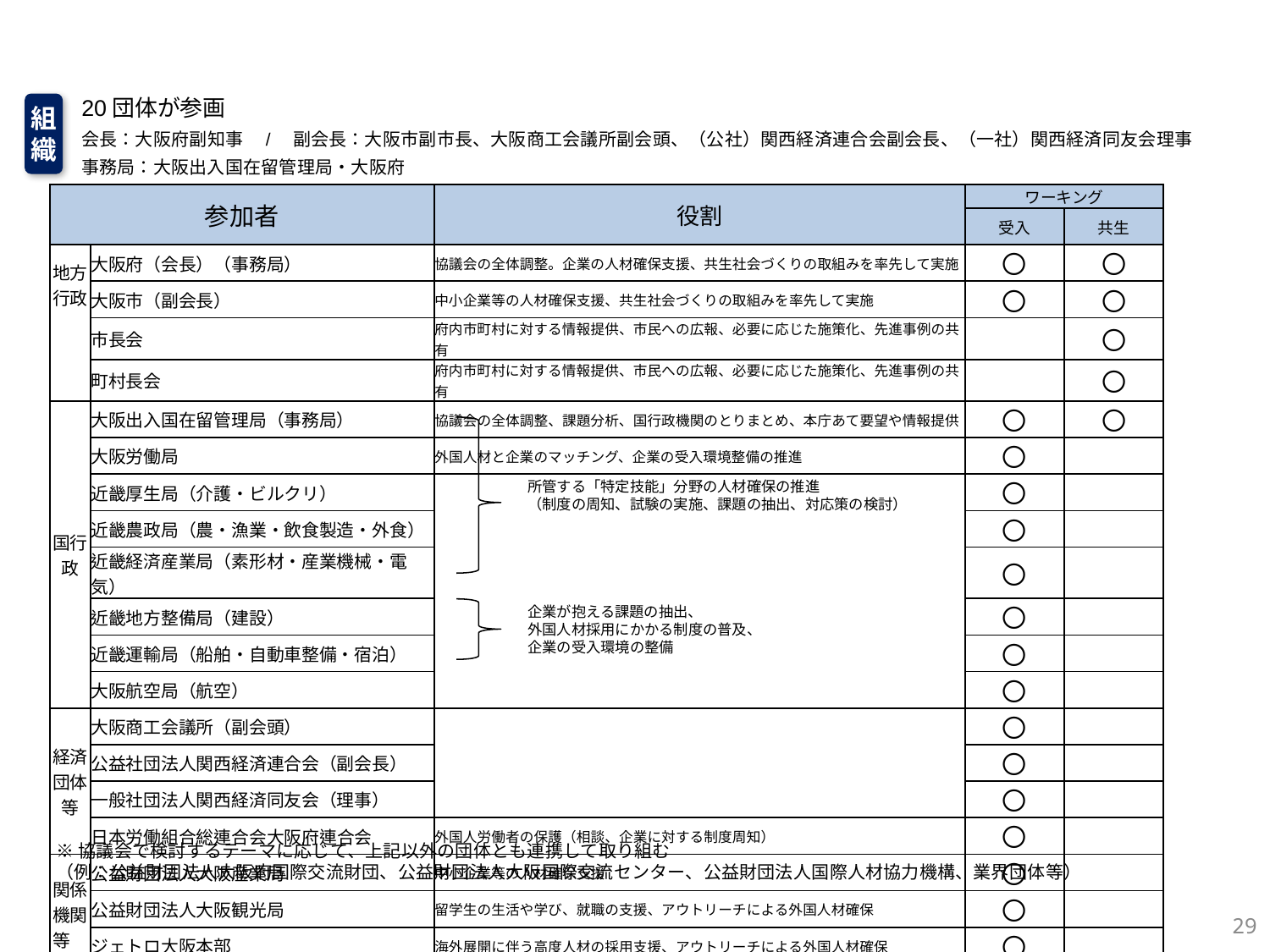

組
織
20団体が参画
会長：大阪府副知事　/　副会長：大阪市副市長、大阪商工会議所副会頭、（公社）関西経済連合会副会長、（一社）関西経済同友会理事
事務局：大阪出入国在留管理局・大阪府
| 参加者 |  | 役割 | ワーキング |  |
| --- | --- | --- | --- | --- |
|  |  |  | 受入 | 共生 |
| 地方行政 | 大阪府（会長）（事務局） | 協議会の全体調整。企業の人材確保支援、共生社会づくりの取組みを率先して実施 | 〇 | 〇 |
|  | 大阪市（副会長） | 中小企業等の人材確保支援、共生社会づくりの取組みを率先して実施 | 〇 | 〇 |
|  | 市長会 | 府内市町村に対する情報提供、市民への広報、必要に応じた施策化、先進事例の共有 |  | 〇 |
|  | 町村長会 | 府内市町村に対する情報提供、市民への広報、必要に応じた施策化、先進事例の共有 |  | 〇 |
| 国行政 | 大阪出入国在留管理局（事務局） | 協議会の全体調整、課題分析、国行政機関のとりまとめ、本庁あて要望や情報提供 | 〇 | 〇 |
|  | 大阪労働局 | 外国人材と企業のマッチング、企業の受入環境整備の推進 | 〇 |  |
|  | 近畿厚生局（介護・ビルクリ） |  | 〇 |  |
|  | 近畿農政局（農・漁業・飲食製造・外食） |  | 〇 |  |
|  | 近畿経済産業局（素形材・産業機械・電気） |  | 〇 |  |
|  | 近畿地方整備局（建設） |  | 〇 |  |
|  | 近畿運輸局（船舶・自動車整備・宿泊） |  | 〇 |  |
|  | 大阪航空局（航空） |  | 〇 |  |
| 経済団体等 | 大阪商工会議所（副会頭） |  | 〇 |  |
|  | 公益社団法人関西経済連合会（副会長） |  | 〇 |  |
|  | 一般社団法人関西経済同友会（理事） |  | 〇 |  |
|  | 日本労働組合総連合会大阪府連合会 | 外国人労働者の保護（相談、企業に対する制度周知） | 〇 |  |
| 関係機関等 | 公益財団法人大阪産業局 | 中小企業等の人材確保支援 | 〇 |  |
|  | 公益財団法人大阪観光局 | 留学生の生活や学び、就職の支援、アウトリーチによる外国人材確保 | 〇 |  |
|  | ジェトロ大阪本部 | 海外展開に伴う高度人材の採用支援、アウトリーチによる外国人材確保 | 〇 |  |
|  | 外国人技能実習機構大阪事務所 | 技能実習生の適正な受入れに関する支援 | 〇 |  |

所管する「特定技能」分野の人材確保の推進
（制度の周知、試験の実施、課題の抽出、対応策の検討）

企業が抱える課題の抽出、
外国人材採用にかかる制度の普及、
企業の受入環境の整備
※協議会で検討するテーマに応じて、上記以外の団体とも連携して取り組む
（例：公益財団法人大阪府国際交流財団、公益財団法人大阪国際交流センター、公益財団法人国際人材協力機構、業界団体等）
29